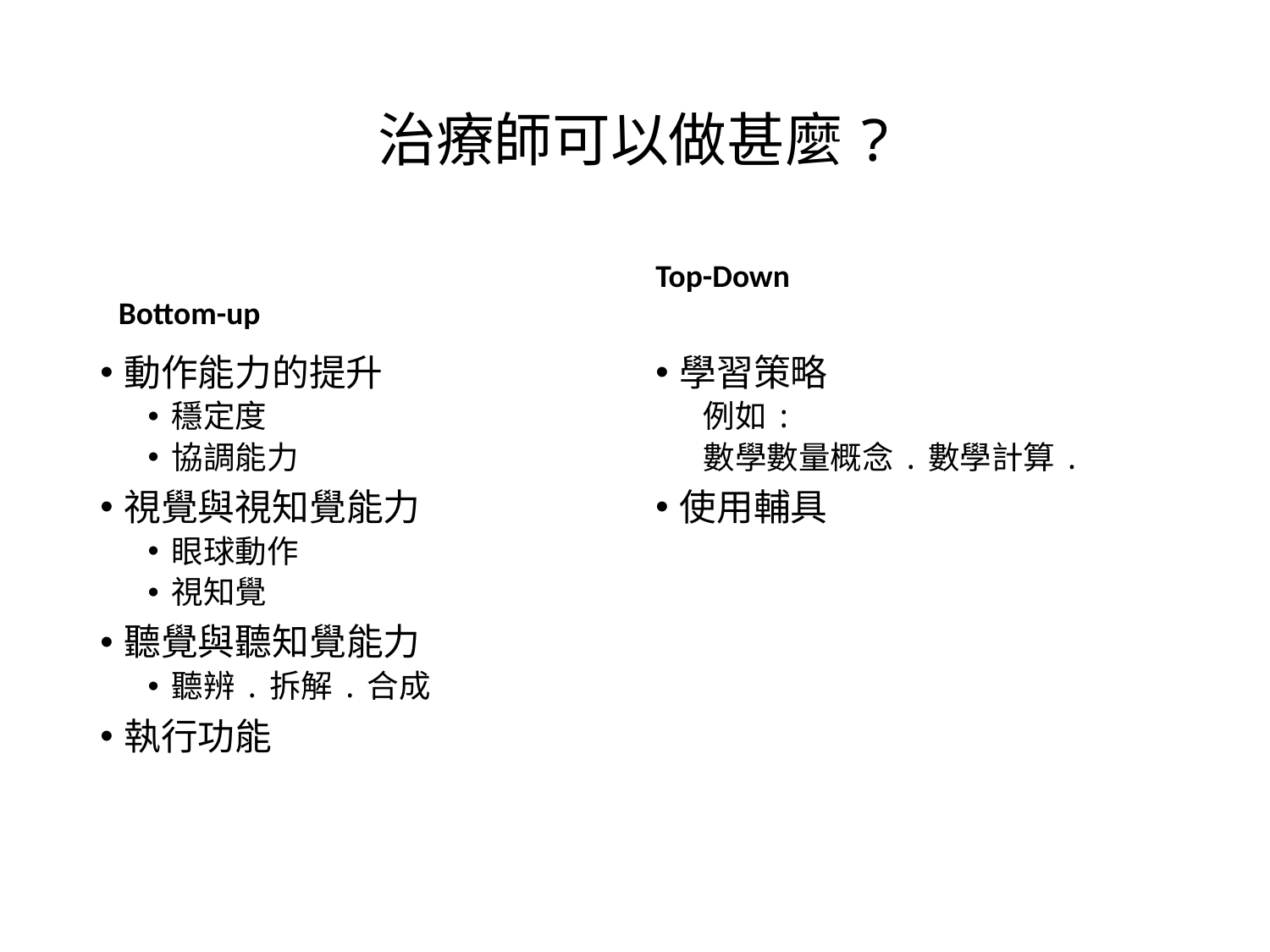

# 治療師可以做甚麼?
Top-Down

Bottom-up
動作能力的提升
穩定度
協調能力
視覺與視知覺能力
眼球動作
視知覺
聽覺與聽知覺能力
聽辨.拆解.合成
執行功能

學習策略
例如:
數學數量概念.數學計算.
使用輔具